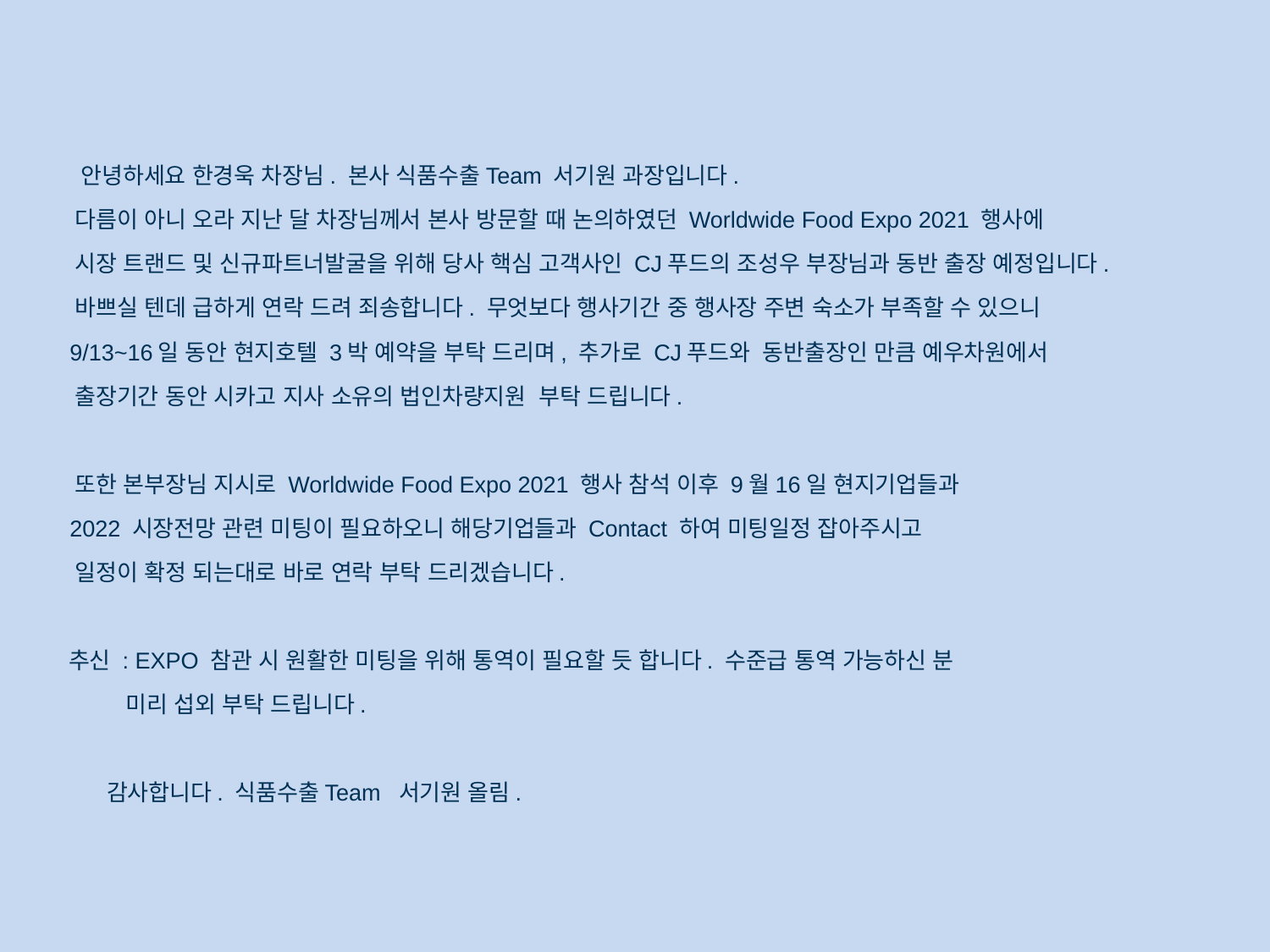

안녕하세요 한경욱 차장님. 본사 식품수출Team 서기원 과장입니다.
         다름이 아니 오라 지난 달 차장님께서 본사 방문할 때 논의하였던 Worldwide Food Expo 2021 행사에
         시장 트랜드 및 신규파트너발굴을 위해 당사 핵심 고객사인 CJ푸드의 조성우 부장님과 동반 출장 예정입니다.
         바쁘실 텐데 급하게 연락 드려 죄송합니다. 무엇보다 행사기간 중 행사장 주변 숙소가 부족할 수 있으니
         9/13~16일 동안 현지호텔 3박 예약을 부탁 드리며, 추가로 CJ푸드와  동반출장인 만큼 예우차원에서
         출장기간 동안 시카고 지사 소유의 법인차량지원  부탁 드립니다.

         또한 본부장님 지시로 Worldwide Food Expo 2021 행사 참석 이후 9월16일 현지기업들과
         2022 시장전망 관련 미팅이 필요하오니 해당기업들과 Contact 하여 미팅일정 잡아주시고
         일정이 확정 되는대로 바로 연락 부탁 드리겠습니다.

        추신 : EXPO 참관 시 원활한 미팅을 위해 통역이 필요할 듯 합니다. 수준급 통역 가능하신 분
                 미리 섭외 부탁 드립니다.

              감사합니다. 식품수출Team  서기원 올림.

“